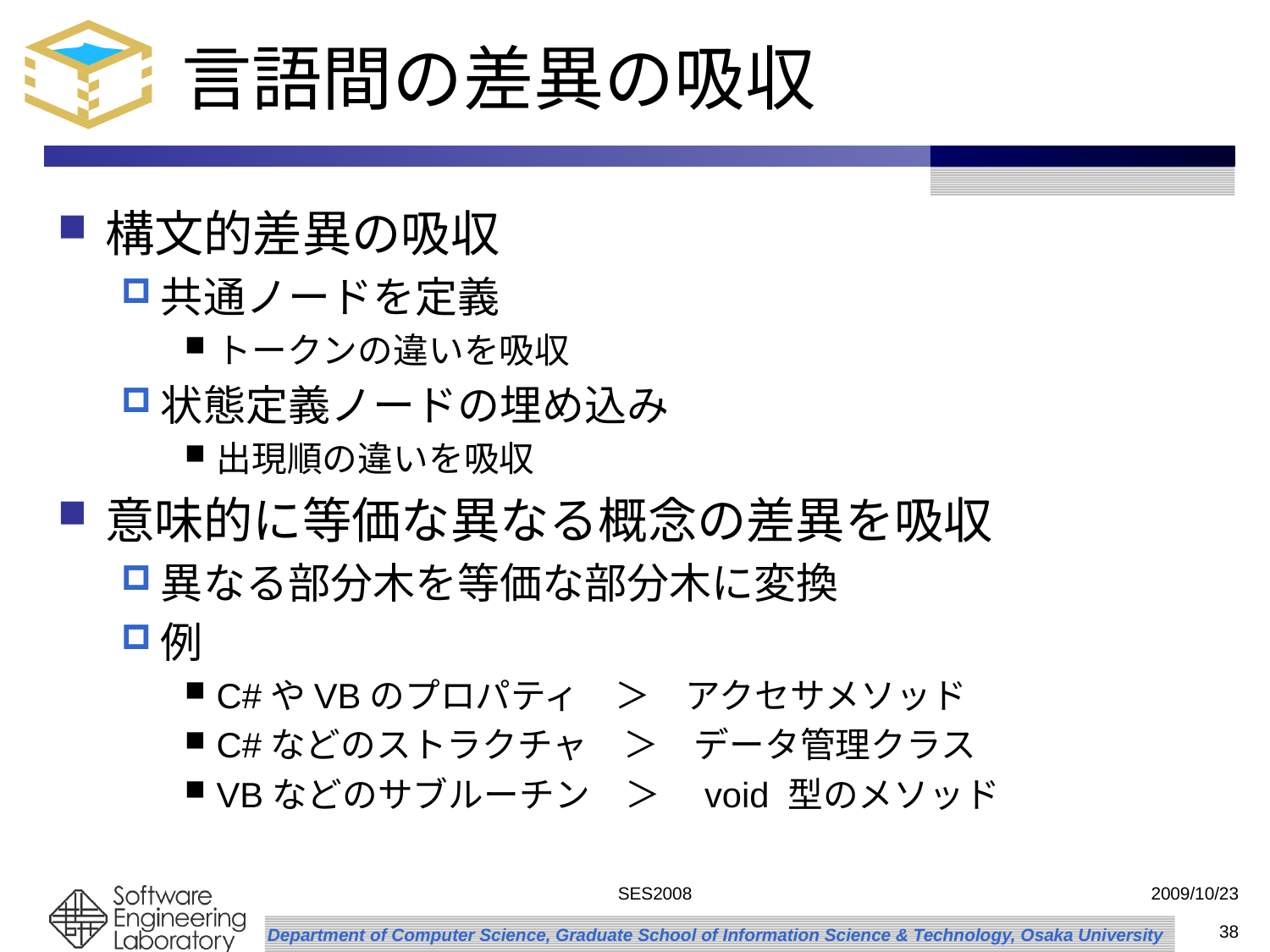

# 言語間の差異の吸収
構文的差異の吸収
共通ノードを定義
トークンの違いを吸収
状態定義ノードの埋め込み
出現順の違いを吸収
意味的に等価な異なる概念の差異を吸収
異なる部分木を等価な部分木に変換
例
C#やVBのプロパティ　＞　アクセサメソッド
C#などのストラクチャ　＞　データ管理クラス
VBなどのサブルーチン　＞　void 型のメソッド
SES2008
2009/10/23
38